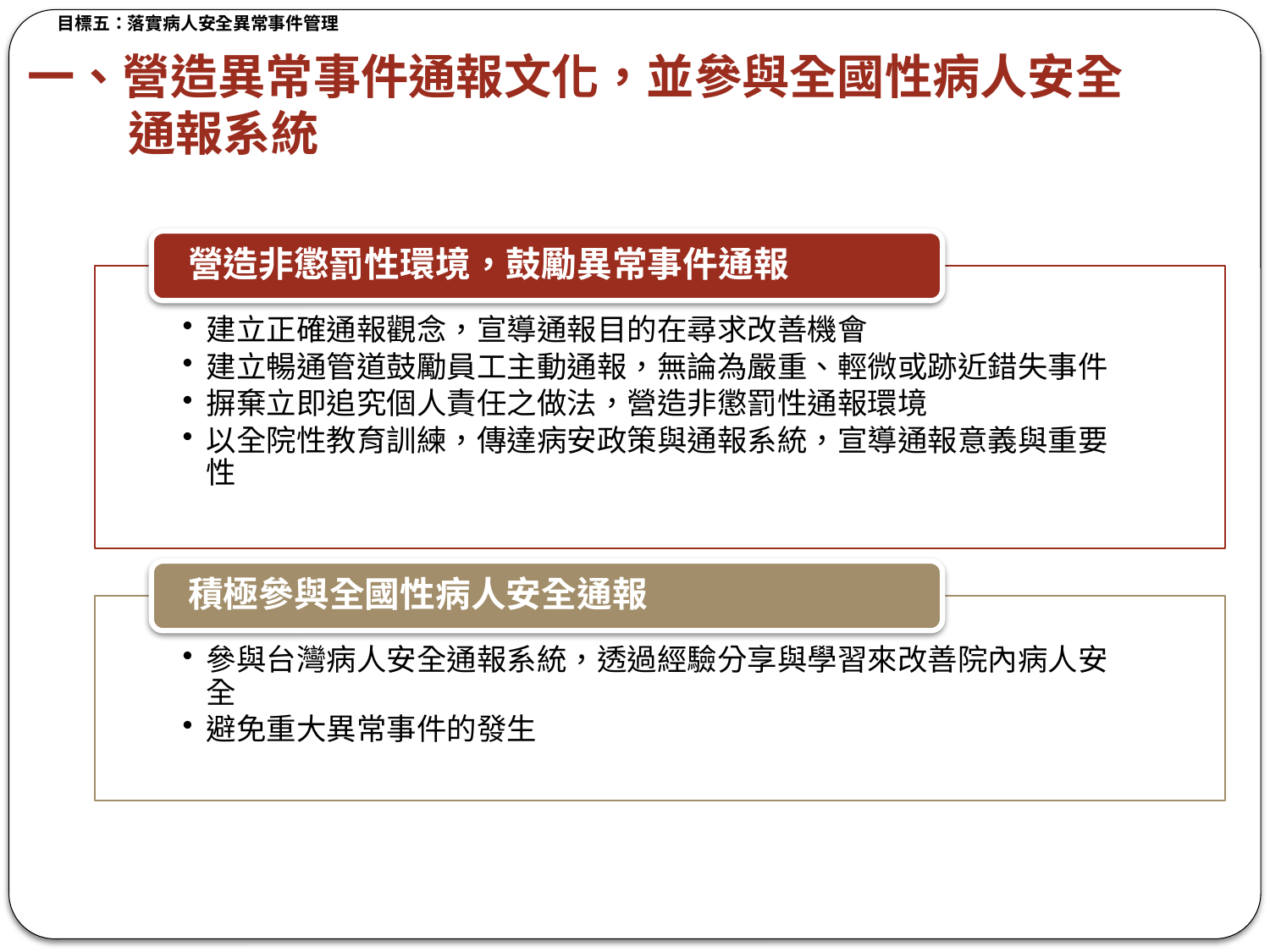

# 一、營造異常事件通報文化，並參與全國性病人安全 通報系統
建立正確通報觀念，宣導通報目的在尋求改善機會
建立暢通管道鼓勵員工主動通報，無論為嚴重、輕微或跡近錯失事件
摒棄立即追究個人責任之做法，營造非懲罰性通報環境
以全院性教育訓練，傳達病安政策與通報系統，宣導通報意義與重要性
營造非懲罰性環境，鼓勵異常事件通報
參與台灣病人安全通報系統，透過經驗分享與學習來改善院內病人安全
避免重大異常事件的發生
積極參與全國性病人安全通報